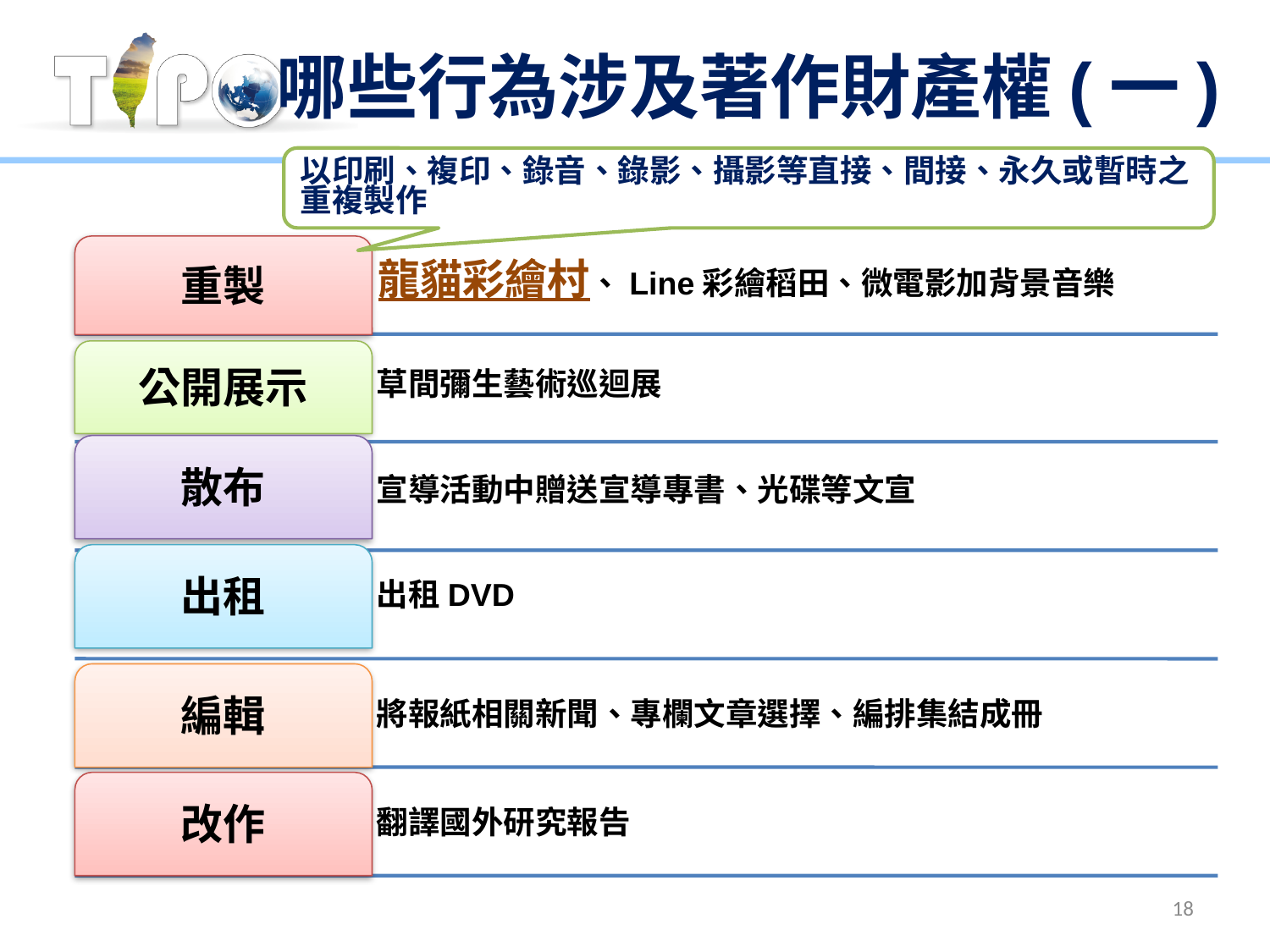

# 哪些行為涉及著作財產權(一)
以印刷、複印、錄音、錄影、攝影等直接、間接、永久或暫時之重複製作
龍貓彩繪村、Line彩繪稻田、微電影加背景音樂
重製
草間彌生藝術巡迴展
公開展示
宣導活動中贈送宣導專書、光碟等文宣
散布
出租DVD
出租
將報紙相關新聞、專欄文章選擇、編排集結成冊
編輯
翻譯國外研究報告
改作
18